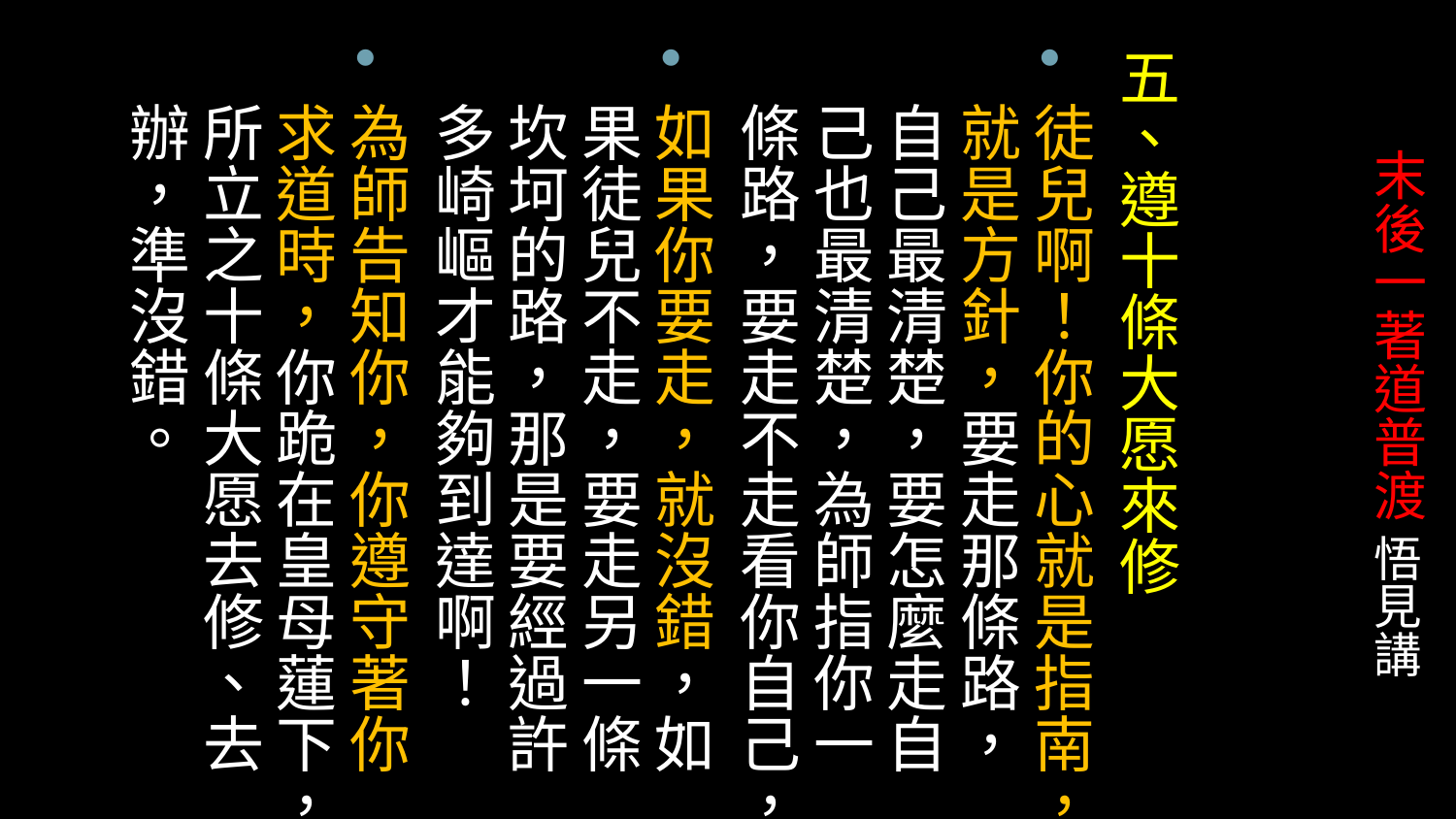

五、遵十條大愿來修
徒兒啊！你的心就是指南，就是方針，要走那條路，自己最清楚，要怎麼走自己也最清楚，為師指你一條路，要走不走看你自己，
如果你要走，就沒錯，如果徒兒不走，要走另一條坎坷的路，那是要經過許多崎嶇才能夠到達啊！
為師告知你，你遵守著你求道時，你跪在皇母蓮下，所立之十條大愿去修、去辦，準沒錯。

# 末後一著道普渡 悟見講